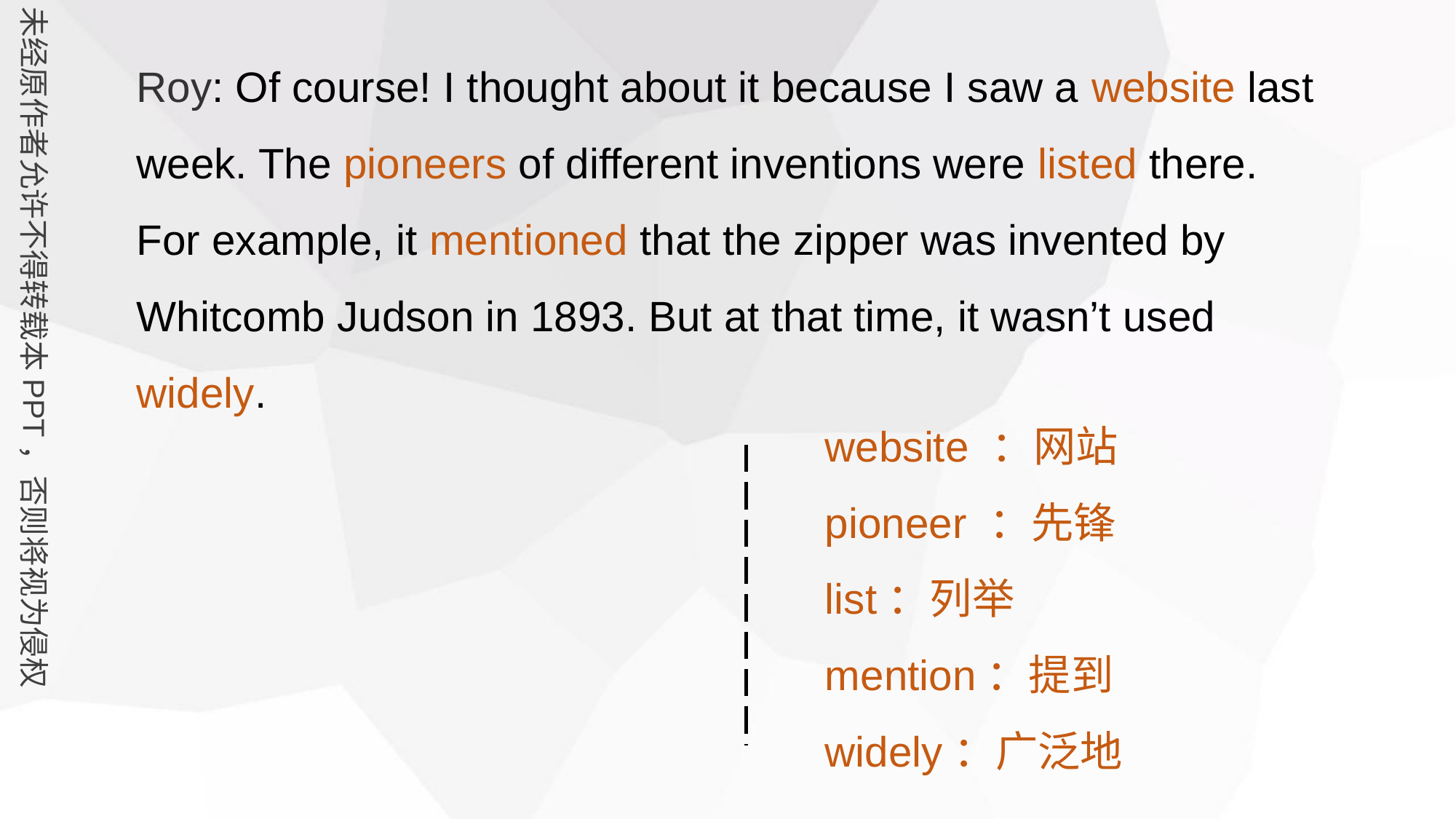

Roy: Of course! I thought about it because I saw a website last week. The pioneers of different inventions were listed there. For example, it mentioned that the zipper was invented by Whitcomb Judson in 1893. But at that time, it wasn’t used widely.
website ：网站pioneer ：先锋
list：列举
mention：提到widely：广泛地